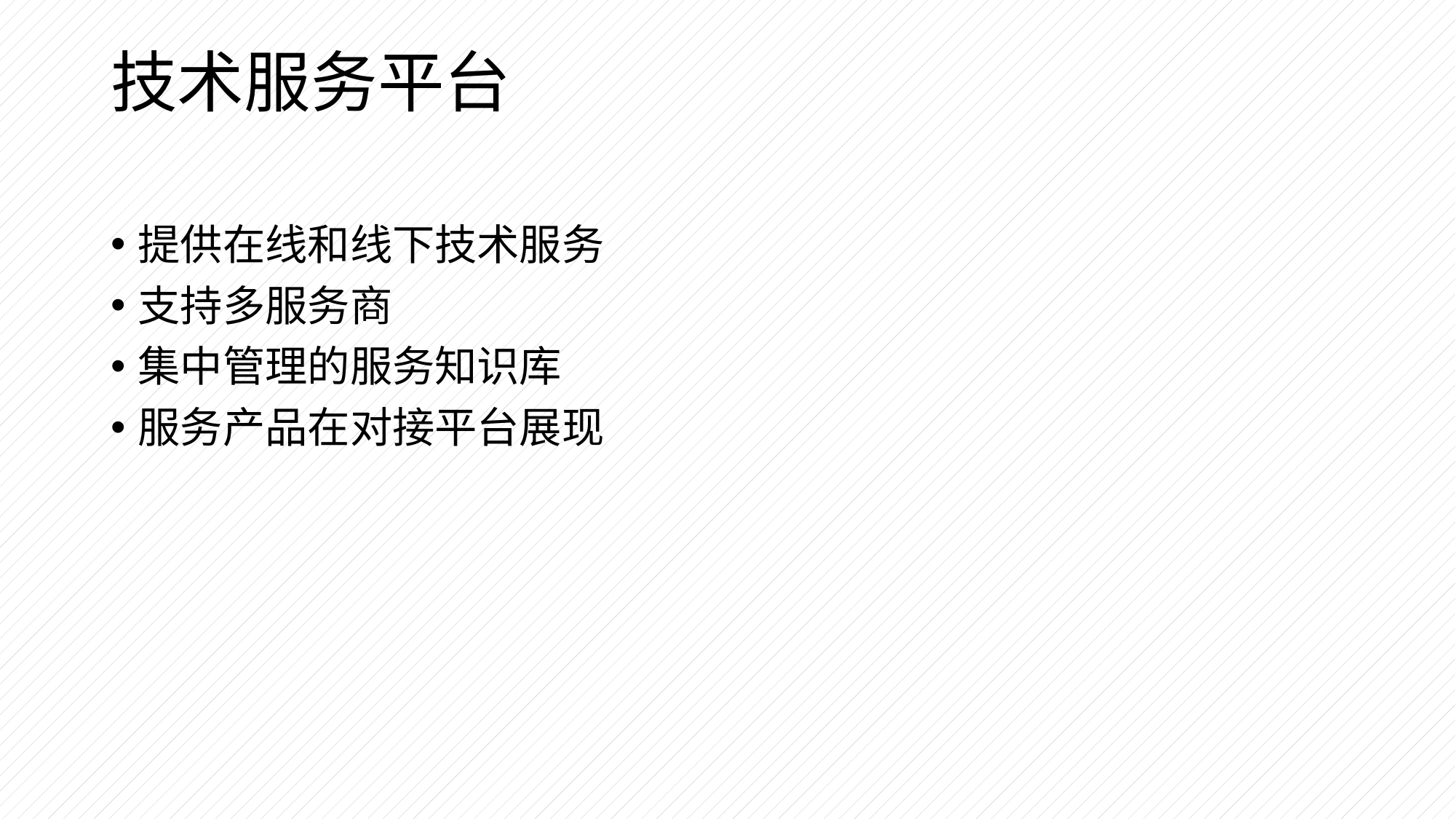

# 技术服务平台
提供在线和线下技术服务
支持多服务商
集中管理的服务知识库
服务产品在对接平台展现